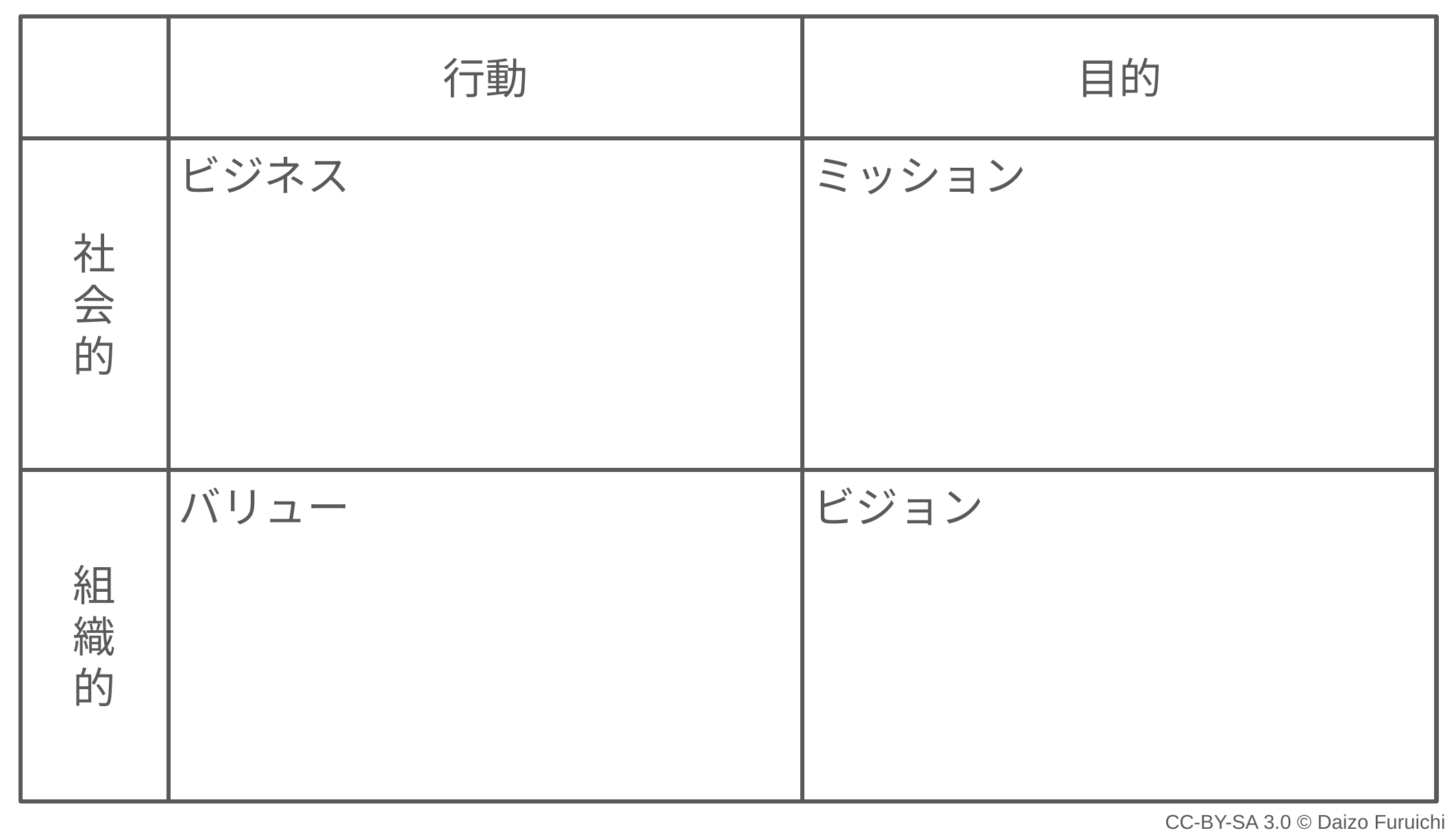

行動
目的
ビジネス
ミッション
社
会
的
バリュー
ビジョン
組
織
的